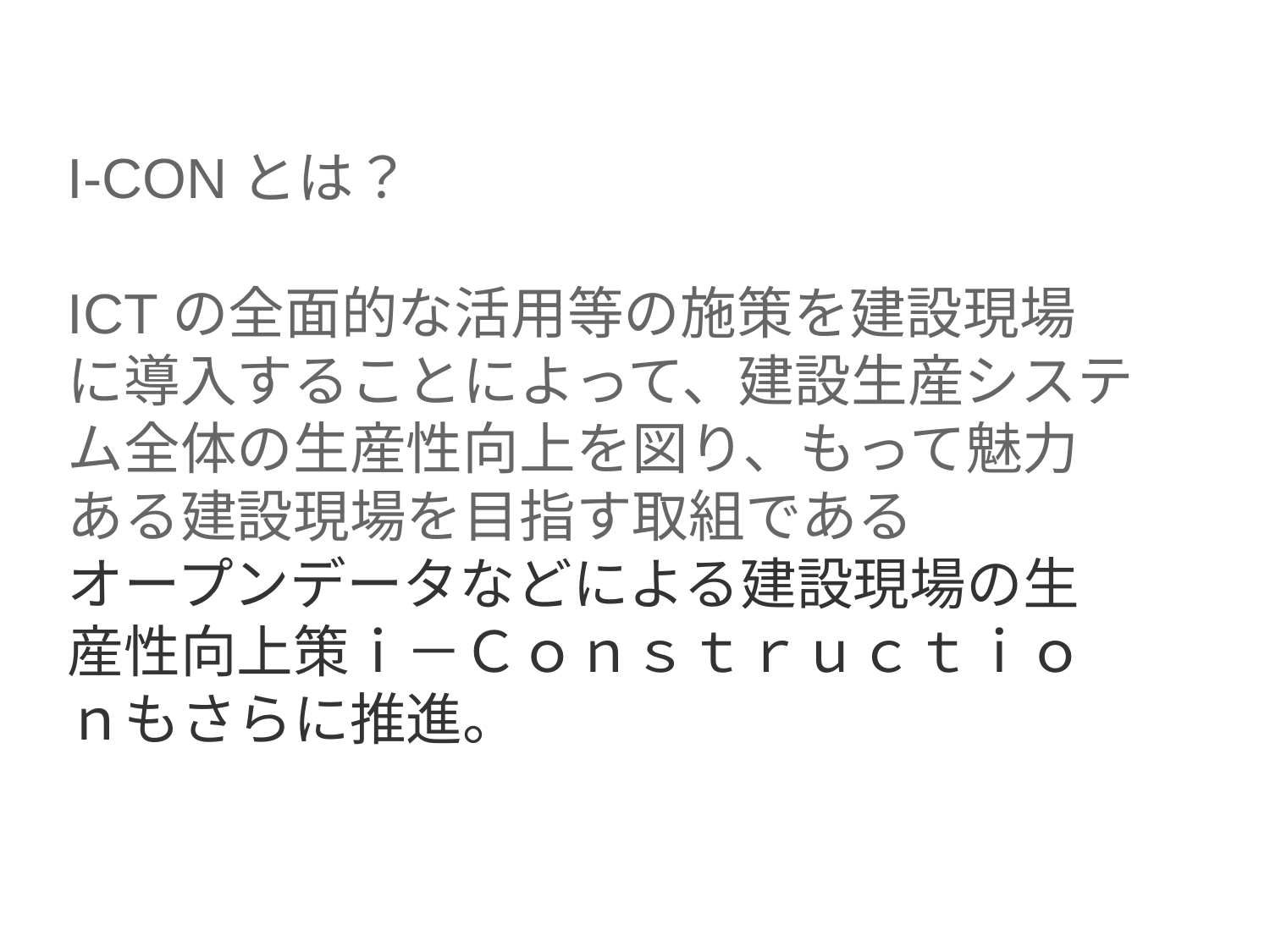

I-CONとは？

ICTの全面的な活用等の施策を建設現場に導入することによって、建設生産システム全体の生産性向上を図り、もって魅力ある建設現場を目指す取組である
オープンデータなどによる建設現場の生産性向上策ｉ－Ｃｏｎｓｔｒｕｃｔｉｏｎもさらに推進。